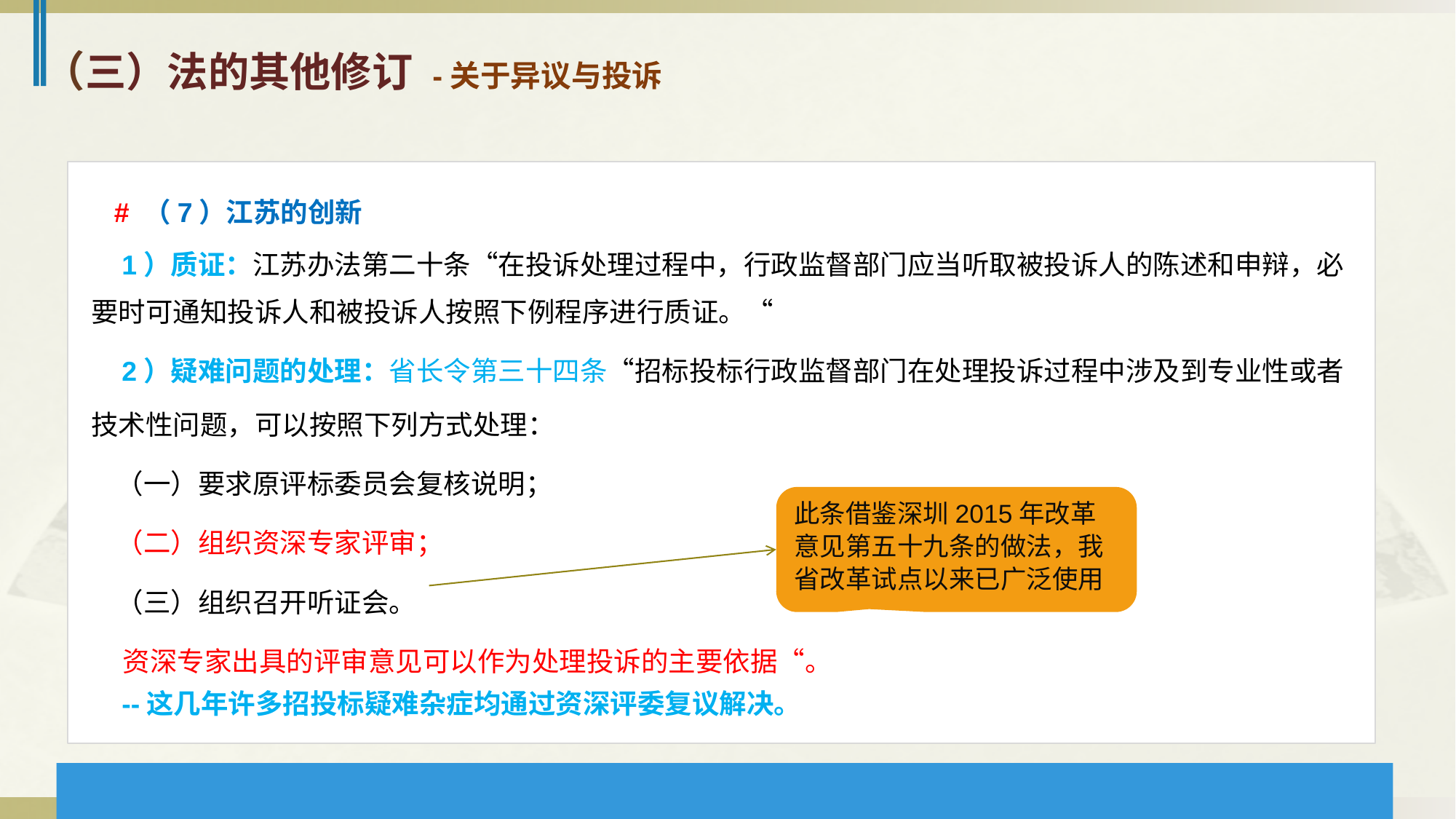

（三）法的其他修订 -关于异议与投诉

   # （7）江苏的创新
    1）质证：江苏办法第二十条“在投诉处理过程中，行政监督部门应当听取被投诉人的陈述和申辩，必要时可通知投诉人和被投诉人按照下例程序进行质证。“
    2）疑难问题的处理：省长令第三十四条“招标投标行政监督部门在处理投诉过程中涉及到专业性或者技术性问题，可以按照下列方式处理：
   （一）要求原评标委员会复核说明；
   （二）组织资深专家评审；
   （三）组织召开听证会。
    资深专家出具的评审意见可以作为处理投诉的主要依据“。
    --这几年许多招投标疑难杂症均通过资深评委复议解决。

此条借鉴深圳2015年改革意见第五十九条的做法，我省改革试点以来已广泛使用